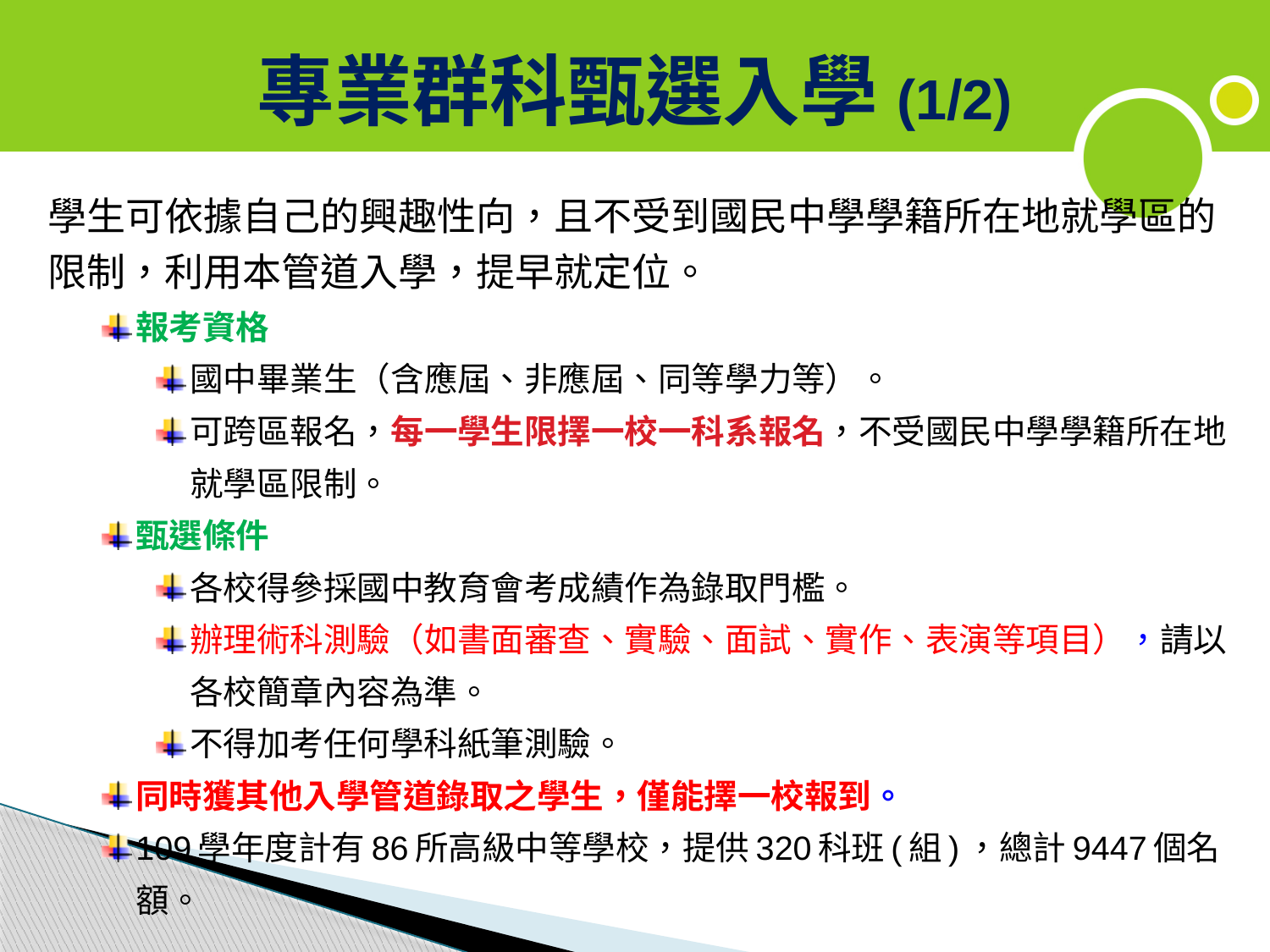

# 專業群科甄選入學(1/2)
學生可依據自己的興趣性向，且不受到國民中學學籍所在地就學區的限制，利用本管道入學，提早就定位。
報考資格
國中畢業生（含應屆、非應屆、同等學力等）。
可跨區報名，每一學生限擇一校一科系報名，不受國民中學學籍所在地就學區限制。
甄選條件
各校得參採國中教育會考成績作為錄取門檻。
辦理術科測驗（如書面審查、實驗、面試、實作、表演等項目），請以各校簡章內容為準。
不得加考任何學科紙筆測驗。
同時獲其他入學管道錄取之學生，僅能擇一校報到。
109學年度計有86所高級中等學校，提供320科班(組)，總計9447個名額。